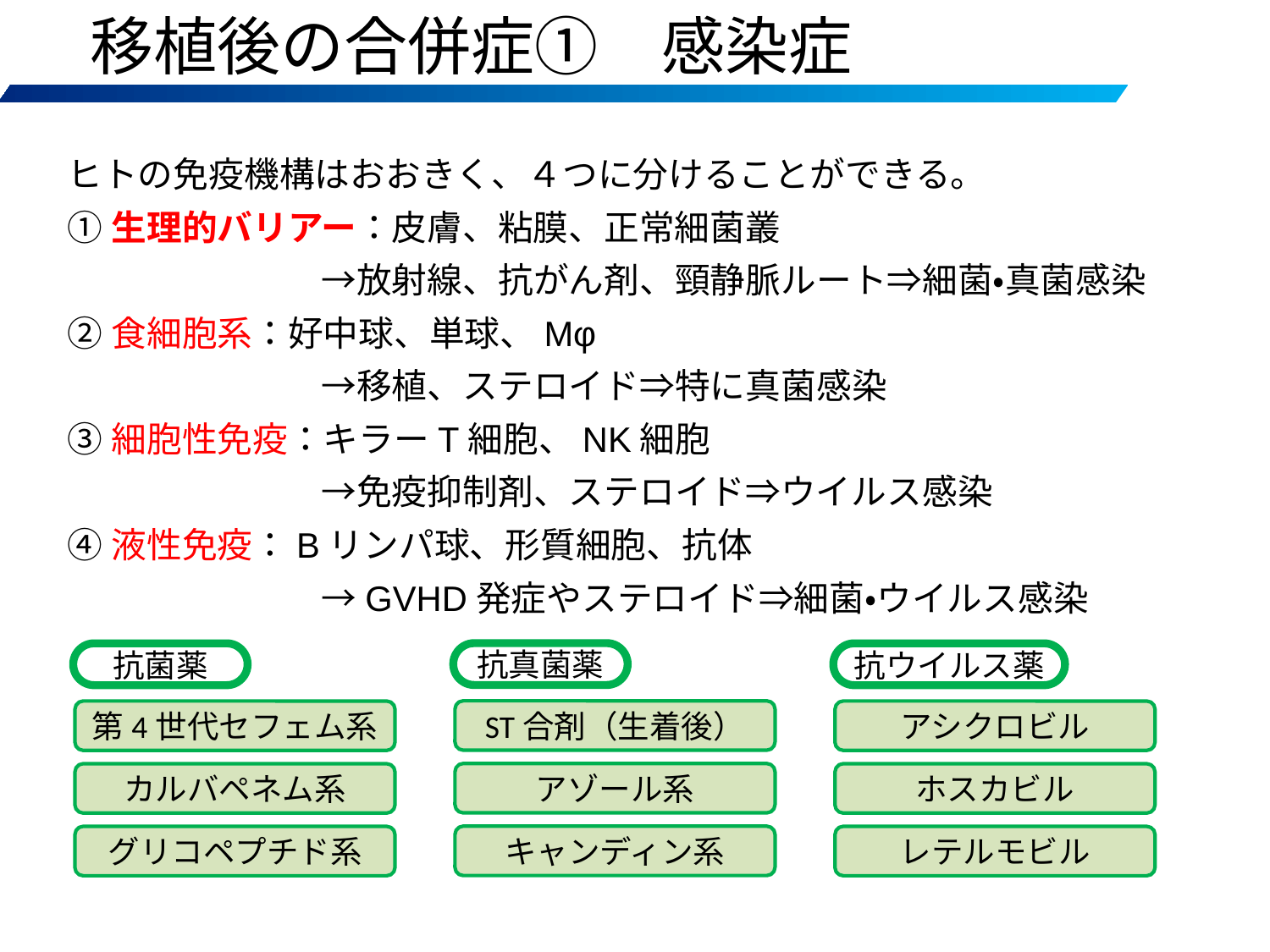

移植後の合併症①　感染症

ヒトの免疫機構はおおきく、４つに分けることができる。
①生理的バリアー：皮膚、粘膜、正常細菌叢
　		→放射線、抗がん剤、頸静脈ルート⇒細菌・真菌感染
②食細胞系：好中球、単球、Mφ
　		→移植、ステロイド⇒特に真菌感染
③細胞性免疫：キラーT細胞、NK細胞
　		→免疫抑制剤、ステロイド⇒ウイルス感染
④液性免疫：Bリンパ球、形質細胞、抗体
　		→GVHD発症やステロイド⇒細菌・ウイルス感染

抗真菌薬
抗菌薬
抗ウイルス薬
ST合剤（生着後）
第4世代セフェム系
アシクロビル
アゾール系
カルバペネム系
ホスカビル
キャンディン系
グリコペプチド系
レテルモビル